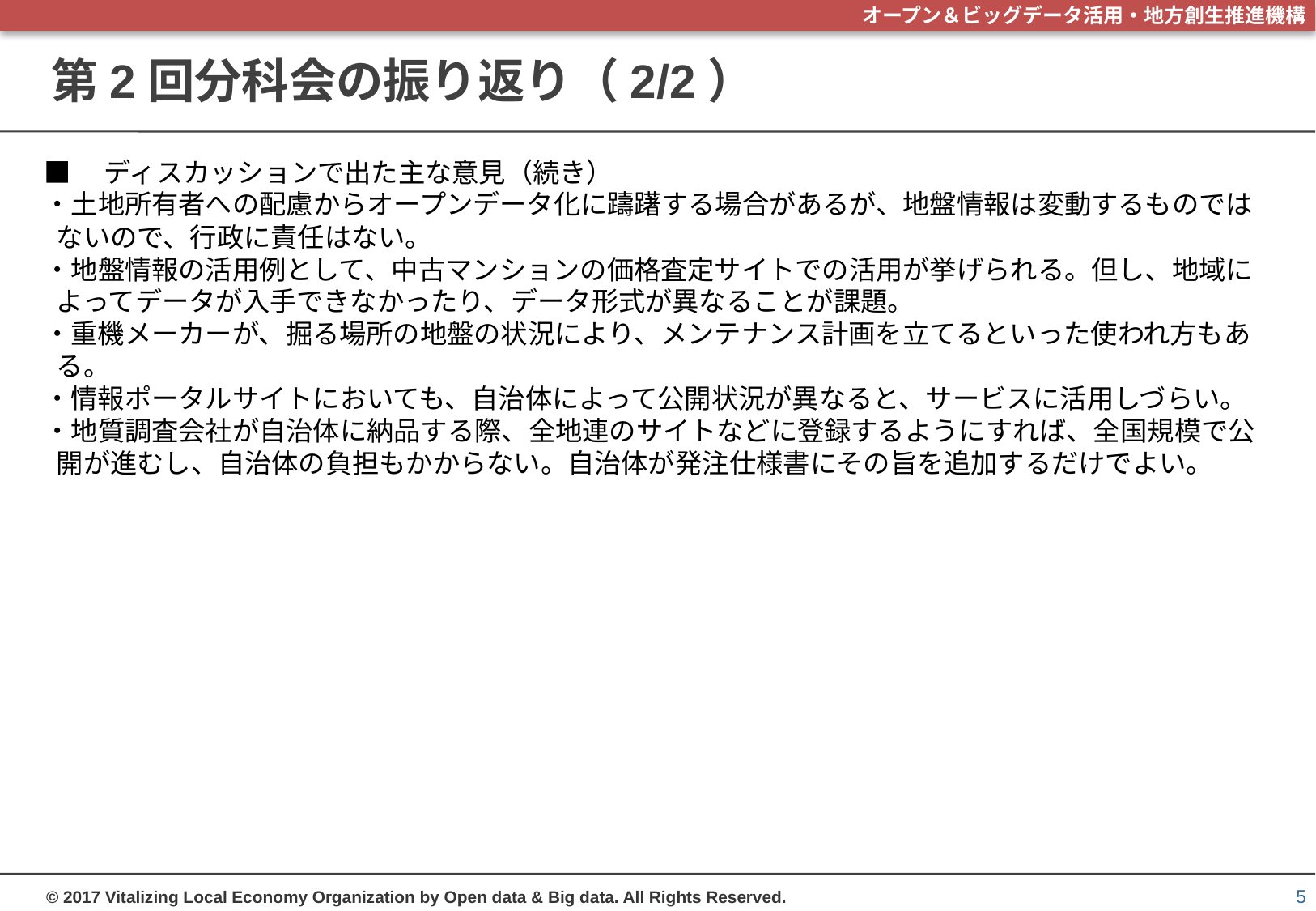

# 第2回分科会の振り返り（2/2）
■　ディスカッションで出た主な意見（続き）
・土地所有者への配慮からオープンデータ化に躊躇する場合があるが、地盤情報は変動するものではないので、行政に責任はない。
・地盤情報の活用例として、中古マンションの価格査定サイトでの活用が挙げられる。但し、地域によってデータが入手できなかったり、データ形式が異なることが課題。
・重機メーカーが、掘る場所の地盤の状況により、メンテナンス計画を立てるといった使われ方もある。
・情報ポータルサイトにおいても、自治体によって公開状況が異なると、サービスに活用しづらい。
・地質調査会社が自治体に納品する際、全地連のサイトなどに登録するようにすれば、全国規模で公開が進むし、自治体の負担もかからない。自治体が発注仕様書にその旨を追加するだけでよい。

5